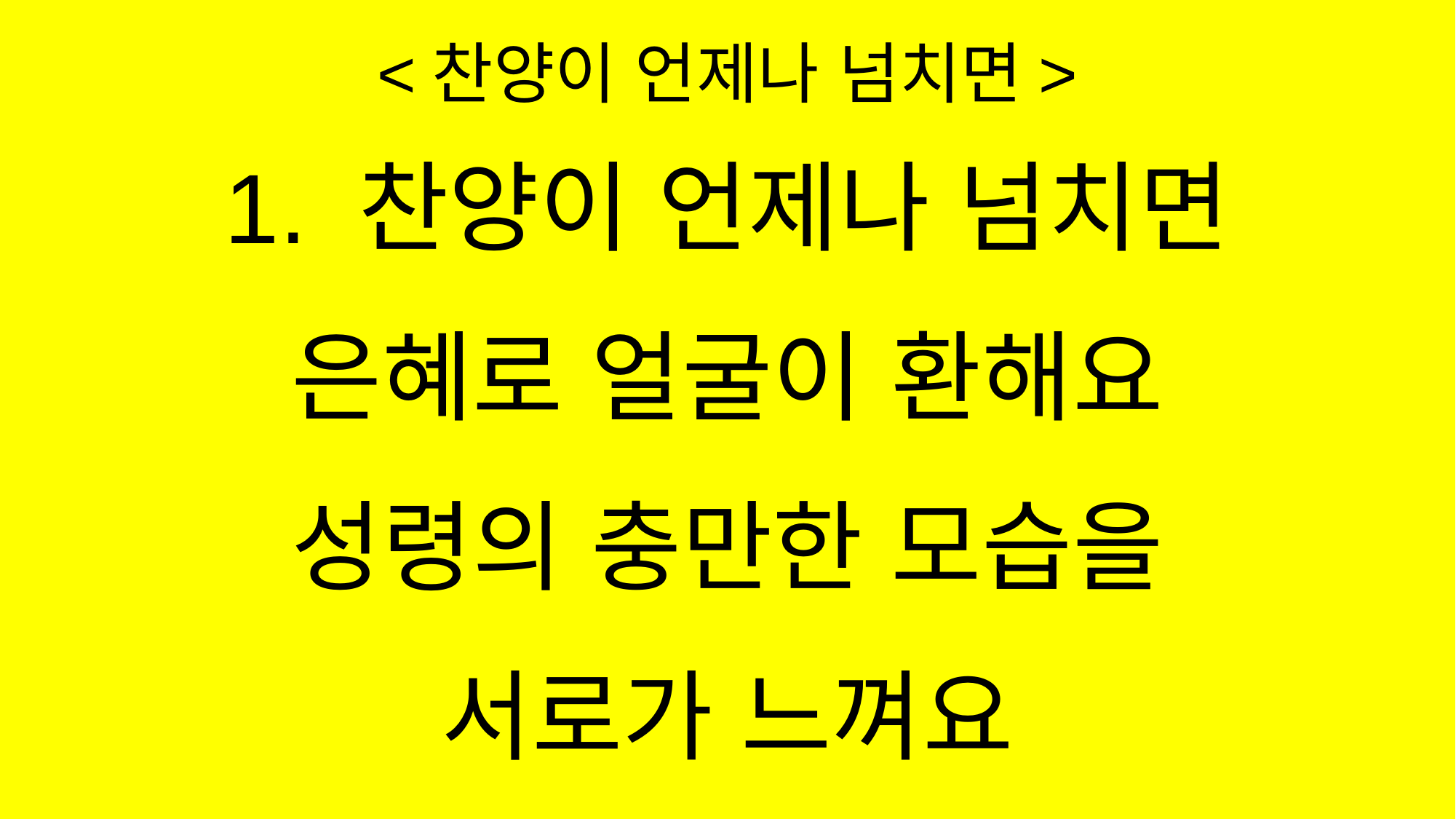

# <찬양이 언제나 넘치면>
1. 찬양이 언제나 넘치면

은혜로 얼굴이 환해요

성령의 충만한 모습을

서로가 느껴요